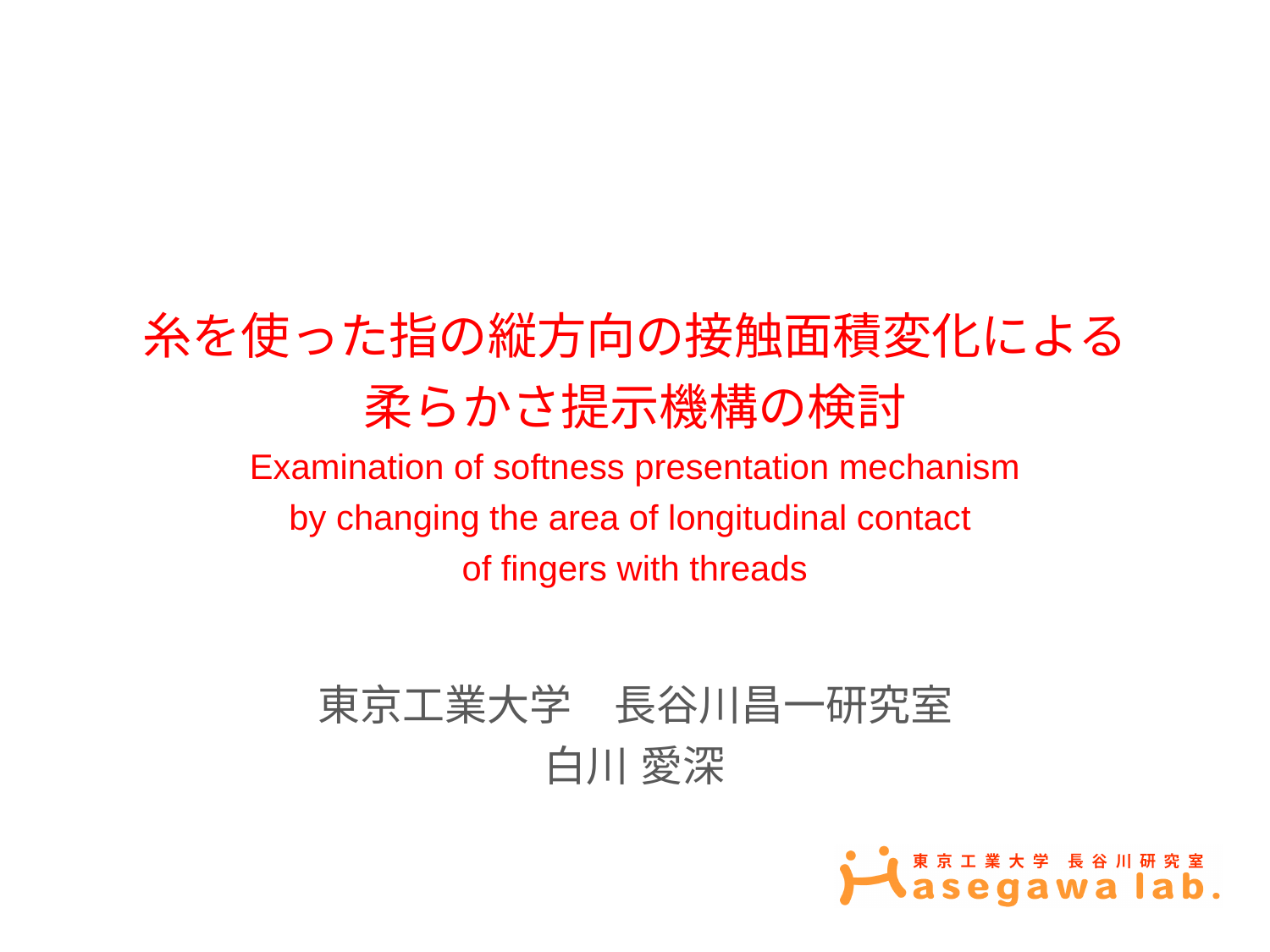

# 糸を使った指の縦方向の接触面積変化による 柔らかさ提示機構の検討 Examination of softness presentation mechanism by changing the area of longitudinal contact of fingers with threads

東京工業大学　長谷川昌一研究室
白川 愛深